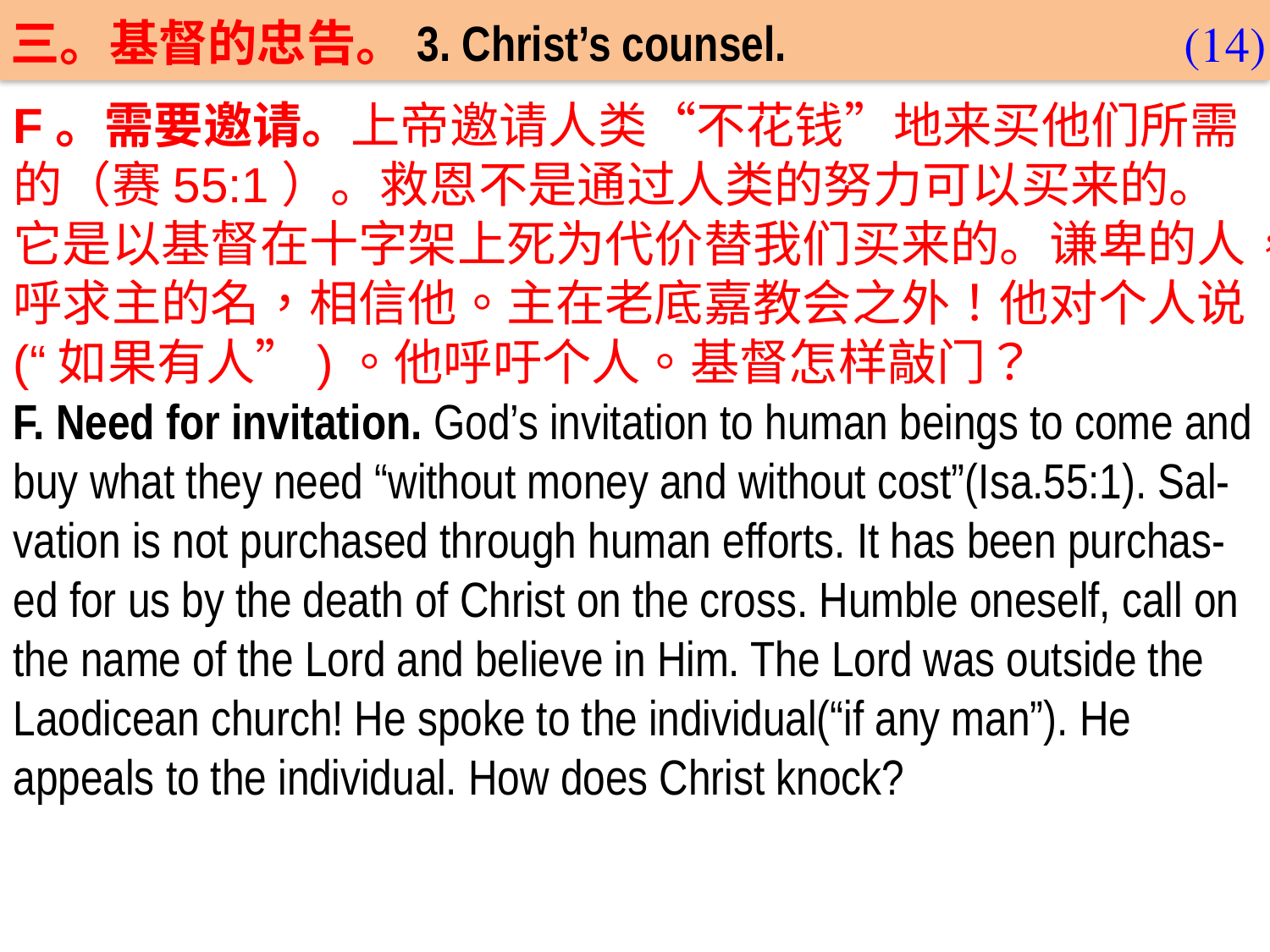

三。基督的忠告。3. Christ’s counsel.
(14)
F。需要邀请。上帝邀请人类“不花钱”地来买他们所需的（赛55:1）。救恩不是通过人类的努力可以买来的。它是以基督在十字架上死为代价替我们买来的。谦卑的人，呼求主的名，相信他。主在老底嘉教会之外！他对个人说(“如果有人”)。他呼吁个人。基督怎样敲门？
F. Need for invitation. God’s invitation to human beings to come and buy what they need “without money and without cost”(Isa.55:1). Sal-vation is not purchased through human efforts. It has been purchas-ed for us by the death of Christ on the cross. Humble oneself, call on the name of the Lord and believe in Him. The Lord was outside the Laodicean church! He spoke to the individual(“if any man”). He appeals to the individual. How does Christ knock?